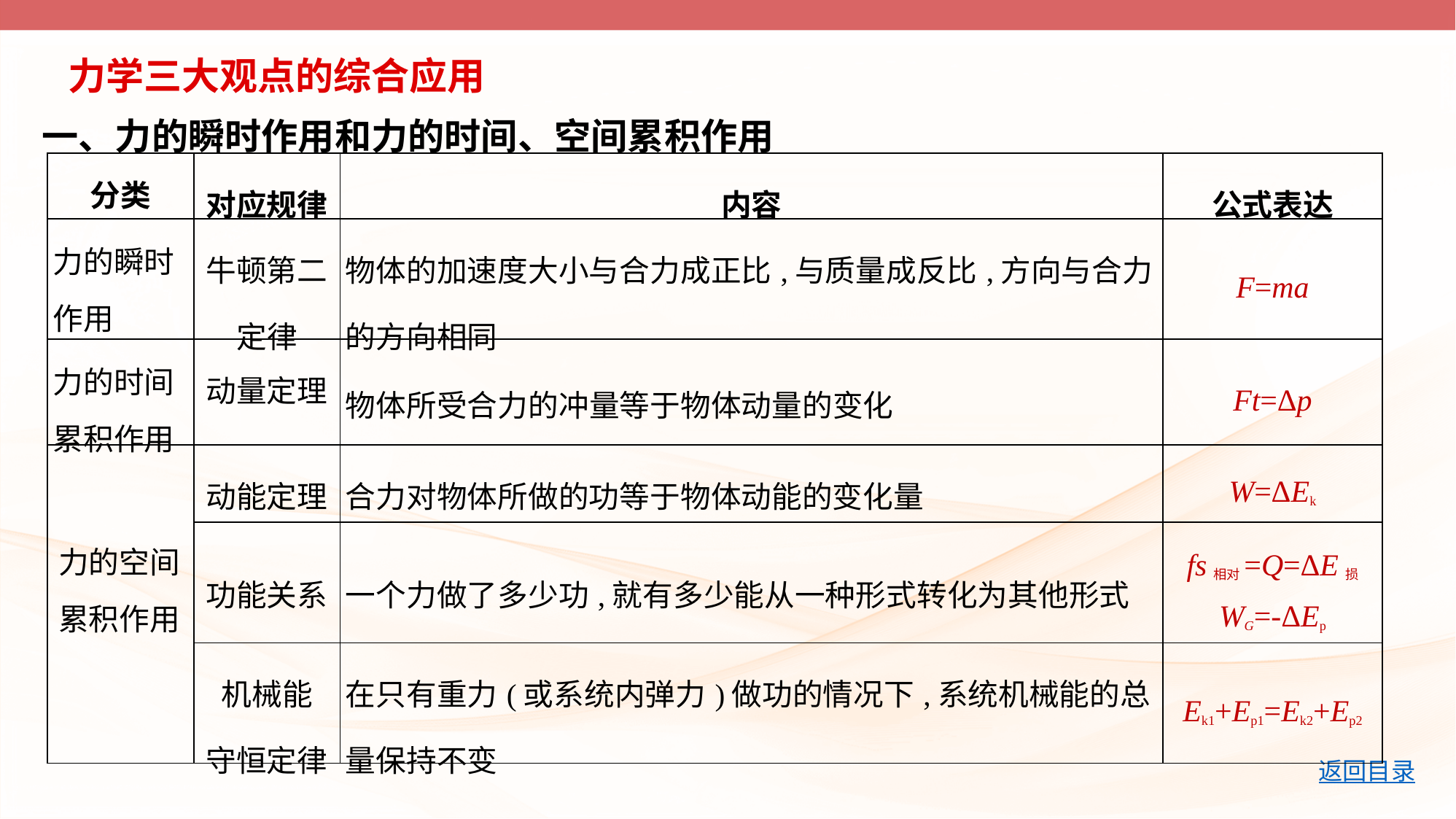

力学三大观点的综合应用
一、力的瞬时作用和力的时间、空间累积作用
| 分类 | 对应规律 | 内容 | 公式表达 |
| --- | --- | --- | --- |
| 力的瞬时作用 | 牛顿第二定律 | 物体的加速度大小与合力成正比,与质量成反比,方向与合力的方向相同 | F=ma |
| 力的时间累积作用 | 动量定理 | 物体所受合力的冲量等于物体动量的变化 | Ft=Δp |
| 力的空间累积作用 | 动能定理 | 合力对物体所做的功等于物体动能的变化量 | W=ΔEk |
|  | 功能关系 | 一个力做了多少功,就有多少能从一种形式转化为其他形式 | fs相对=Q=ΔE损 WG=-ΔEp |
|  | 机械能 守恒定律 | 在只有重力(或系统内弹力)做功的情况下,系统机械能的总量保持不变 | Ek1+Ep1=Ek2+Ep2 |